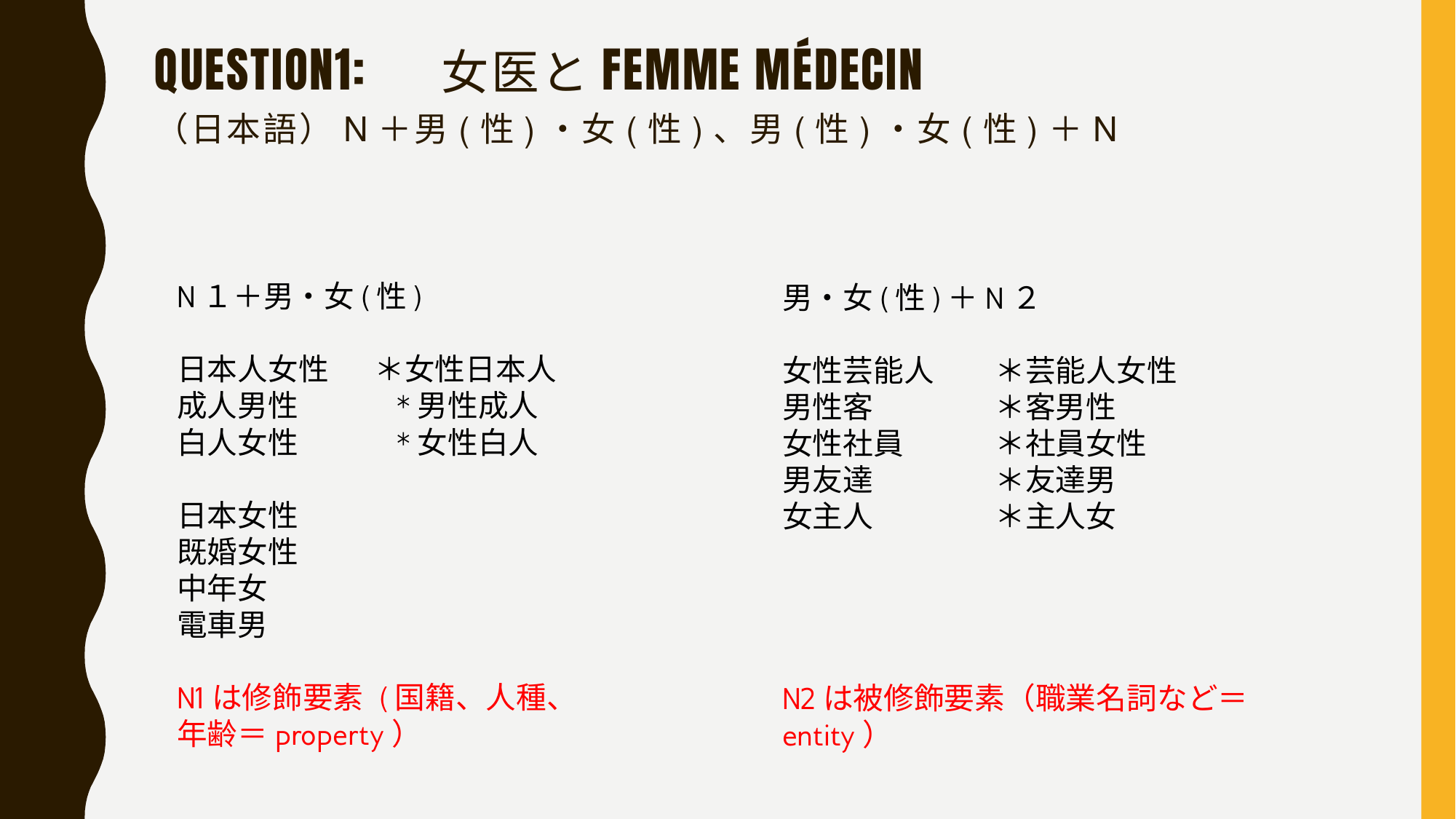

# Question1: 　女医とfemme médecin （日本語）n＋男(性)・女(性)、男(性)・女(性)＋N
N１＋男・女(性)

日本人女性     ＊女性日本人
成人男性　　　*男性成人
白人女性　　　*女性白人

日本女性
既婚女性
中年女
電車男

N1は修飾要素 (国籍、人種、年齢＝property）
男・女(性)＋N２

女性芸能人　　＊芸能人女性
男性客　　　　＊客男性
女性社員　　　＊社員女性
男友達　　　　＊友達男
女主人　　　　＊主人女

N2は被修飾要素（職業名詞など＝entity）